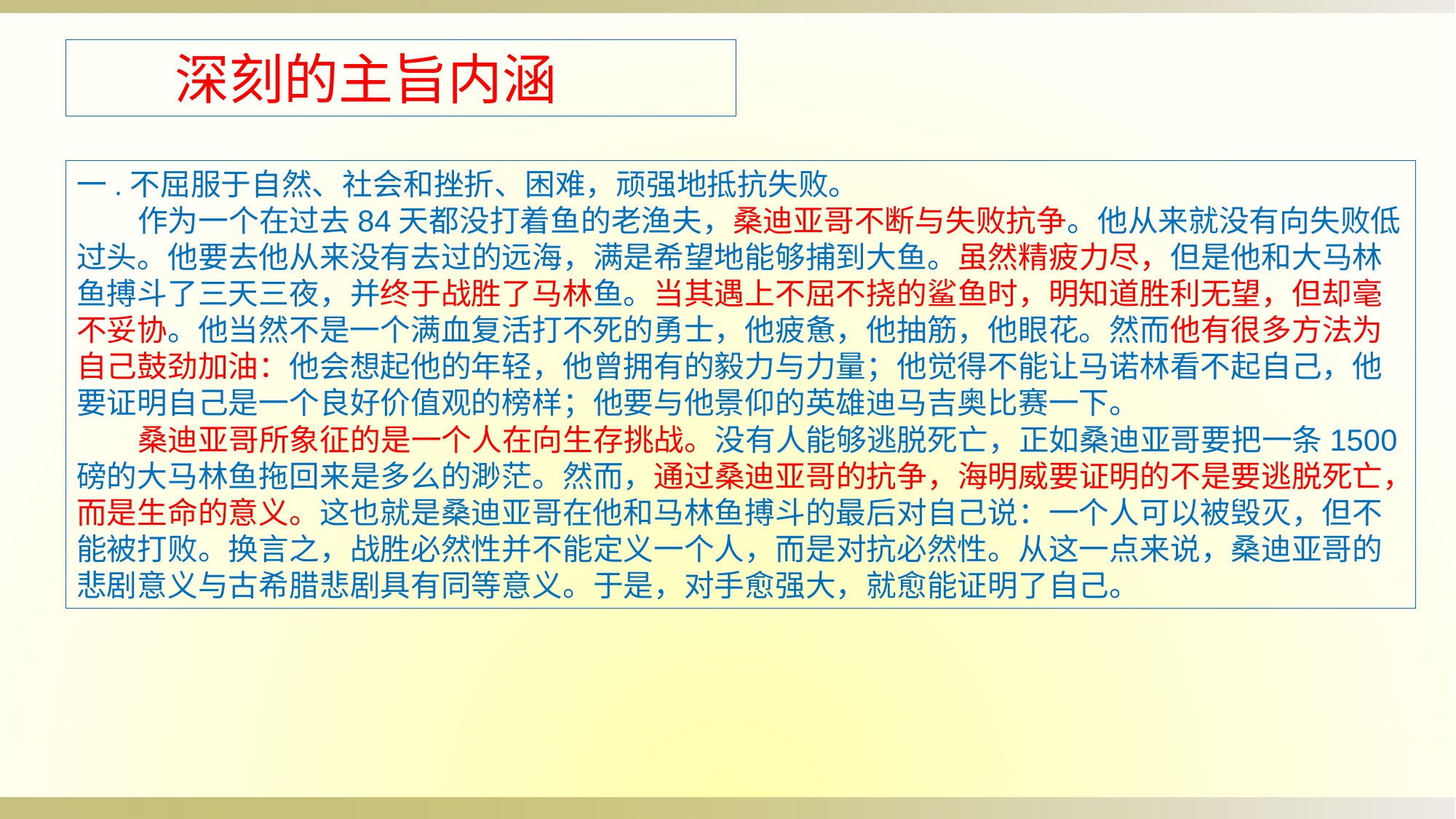

深刻的主旨内涵
一.不屈服于自然、社会和挫折、困难，顽强地抵抗失败。
        作为一个在过去84天都没打着鱼的老渔夫，桑迪亚哥不断与失败抗争。他从来就没有向失败低过头。他要去他从来没有去过的远海，满是希望地能够捕到大鱼。虽然精疲力尽，但是他和大马林鱼搏斗了三天三夜，并终于战胜了马林鱼。当其遇上不屈不挠的鲨鱼时，明知道胜利无望，但却毫不妥协。他当然不是一个满血复活打不死的勇士，他疲惫，他抽筋，他眼花。然而他有很多方法为自己鼓劲加油：他会想起他的年轻，他曾拥有的毅力与力量；他觉得不能让马诺林看不起自己，他要证明自己是一个良好价值观的榜样；他要与他景仰的英雄迪马吉奥比赛一下。
        桑迪亚哥所象征的是一个人在向生存挑战。没有人能够逃脱死亡，正如桑迪亚哥要把一条1500磅的大马林鱼拖回来是多么的渺茫。然而，通过桑迪亚哥的抗争，海明威要证明的不是要逃脱死亡，而是生命的意义。这也就是桑迪亚哥在他和马林鱼搏斗的最后对自己说：一个人可以被毁灭，但不能被打败。换言之，战胜必然性并不能定义一个人，而是对抗必然性。从这一点来说，桑迪亚哥的悲剧意义与古希腊悲剧具有同等意义。于是，对手愈强大，就愈能证明了自己。